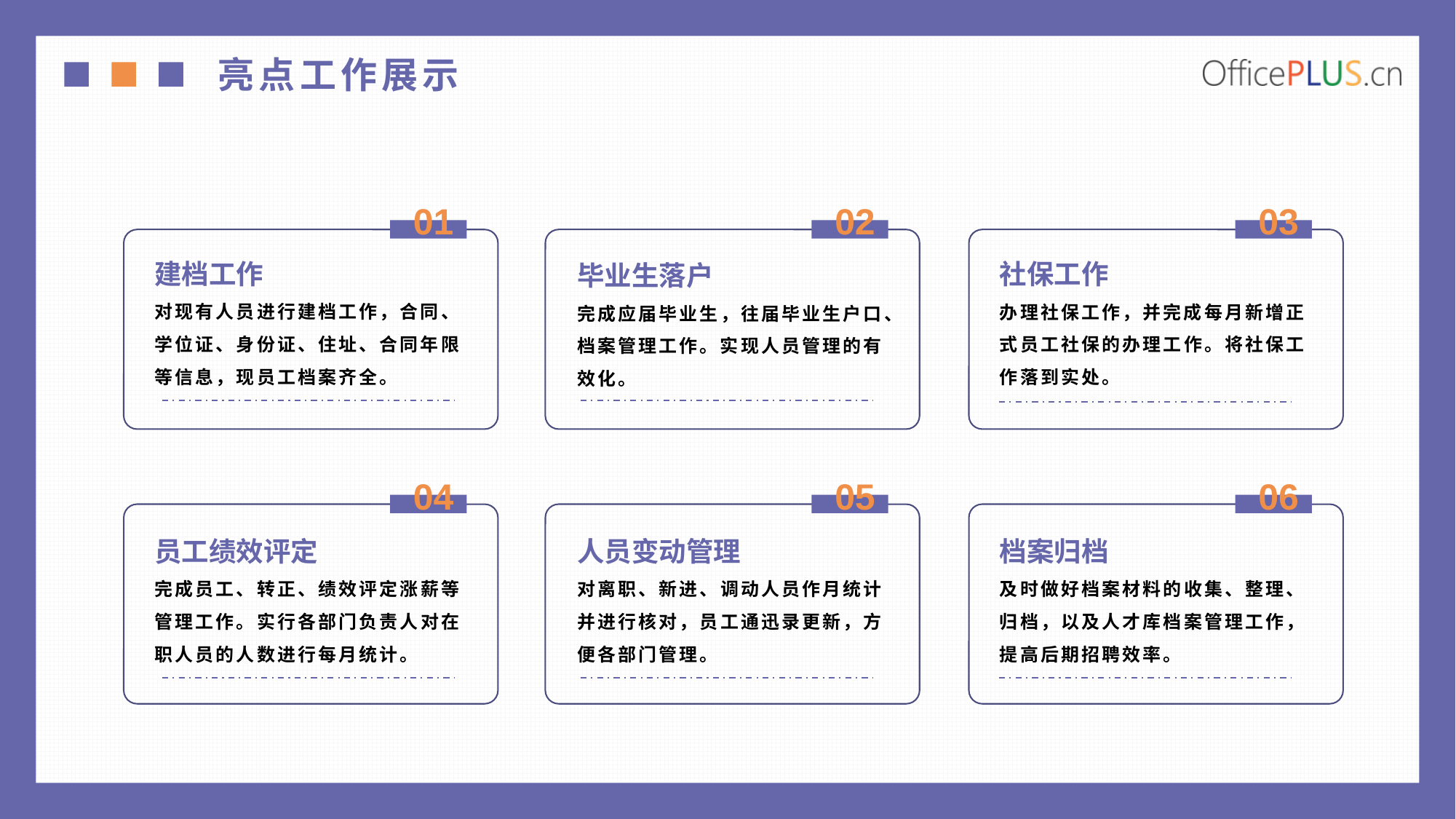

亮点工作展示
01

02

03

建档工作
对现有⼈员进⾏建档⼯作，合同、学位证、⾝份证、住址、合同年限等信息，现员⼯档案齐全。
社保工作
办理社保⼯作，并完成每⽉新增正式员⼯社保的办理⼯作。将社保工作落到实处。
毕业生落户
完成应届毕业⽣，往届毕业生户⼝、档案管理⼯作。实现人员管理的有效化。
04

05

06

员工绩效评定
完成员⼯、转正、绩效评定涨薪等管理⼯作。实⾏各部门负责⼈对在职⼈员的⼈数进⾏每⽉统计。
人员变动管理
对离职、新进、调动⼈员作⽉统计并进⾏核对，员⼯通迅录更新，⽅便各部门管理。
档案归档
及时做好档案材料的收集、整理、归档，以及⼈才库档案管理⼯作，提⾼后期招聘效率。